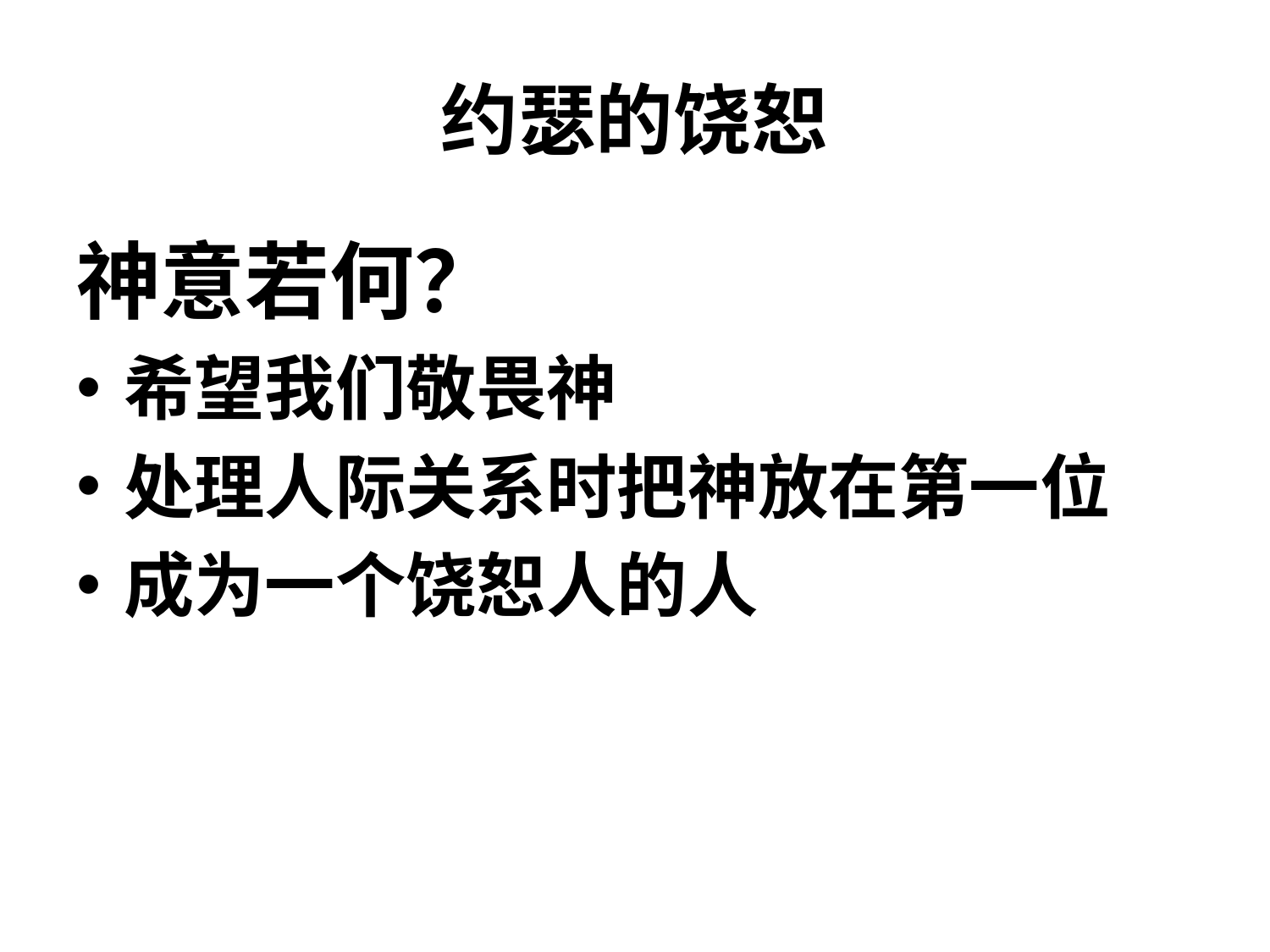

# 约瑟的饶恕
神意若何？
希望我们敬畏神
处理人际关系时把神放在第一位
成为一个饶恕人的人